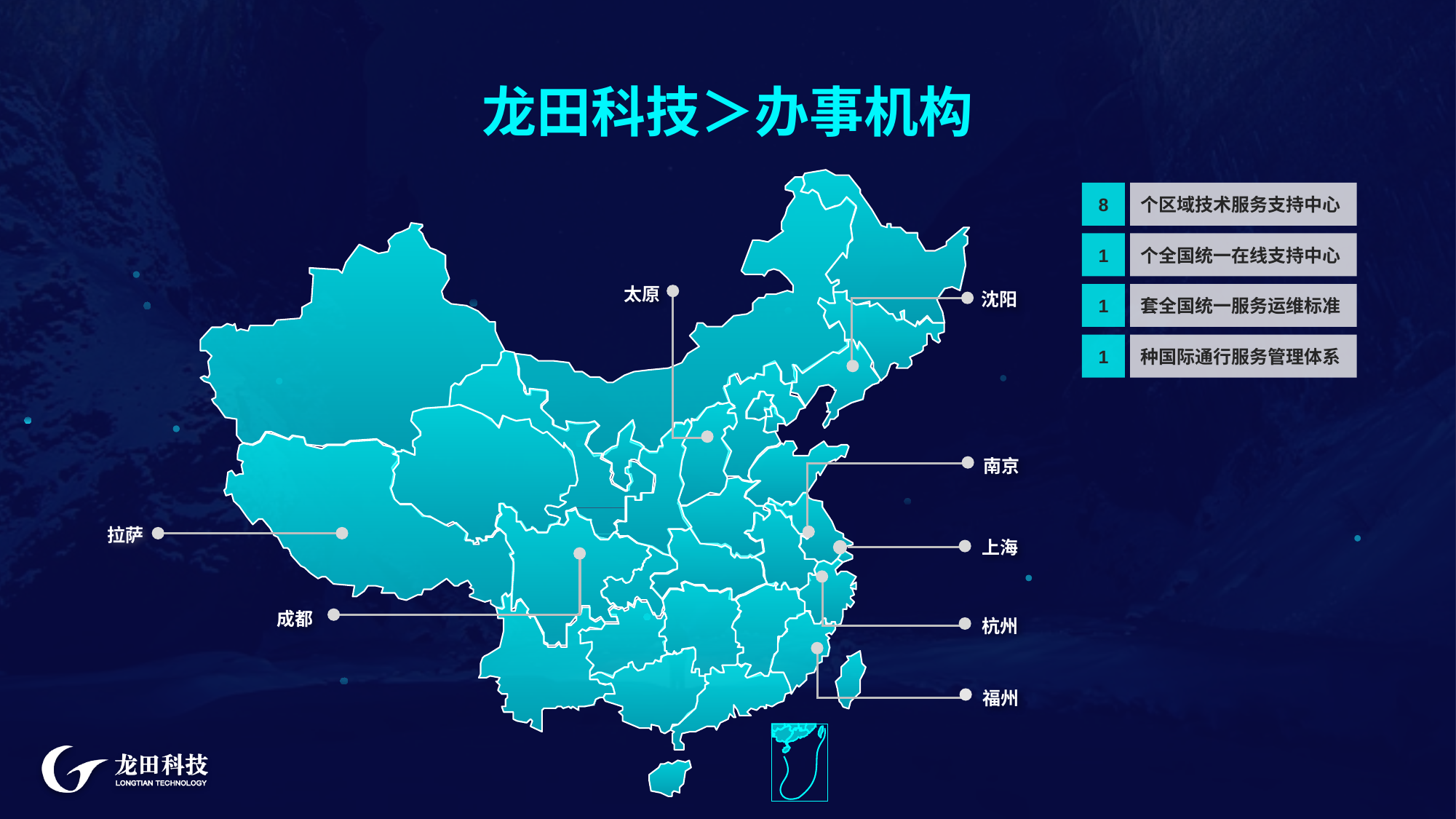

龙田科技＞办事机构

8
个区域技术服务支持中心
1
个全国统一在线支持中心
太原

沈阳

1
套全国统一服务运维标准
1
种国际通行服务管理体系
南京

拉萨

上海

成都

杭州

福州